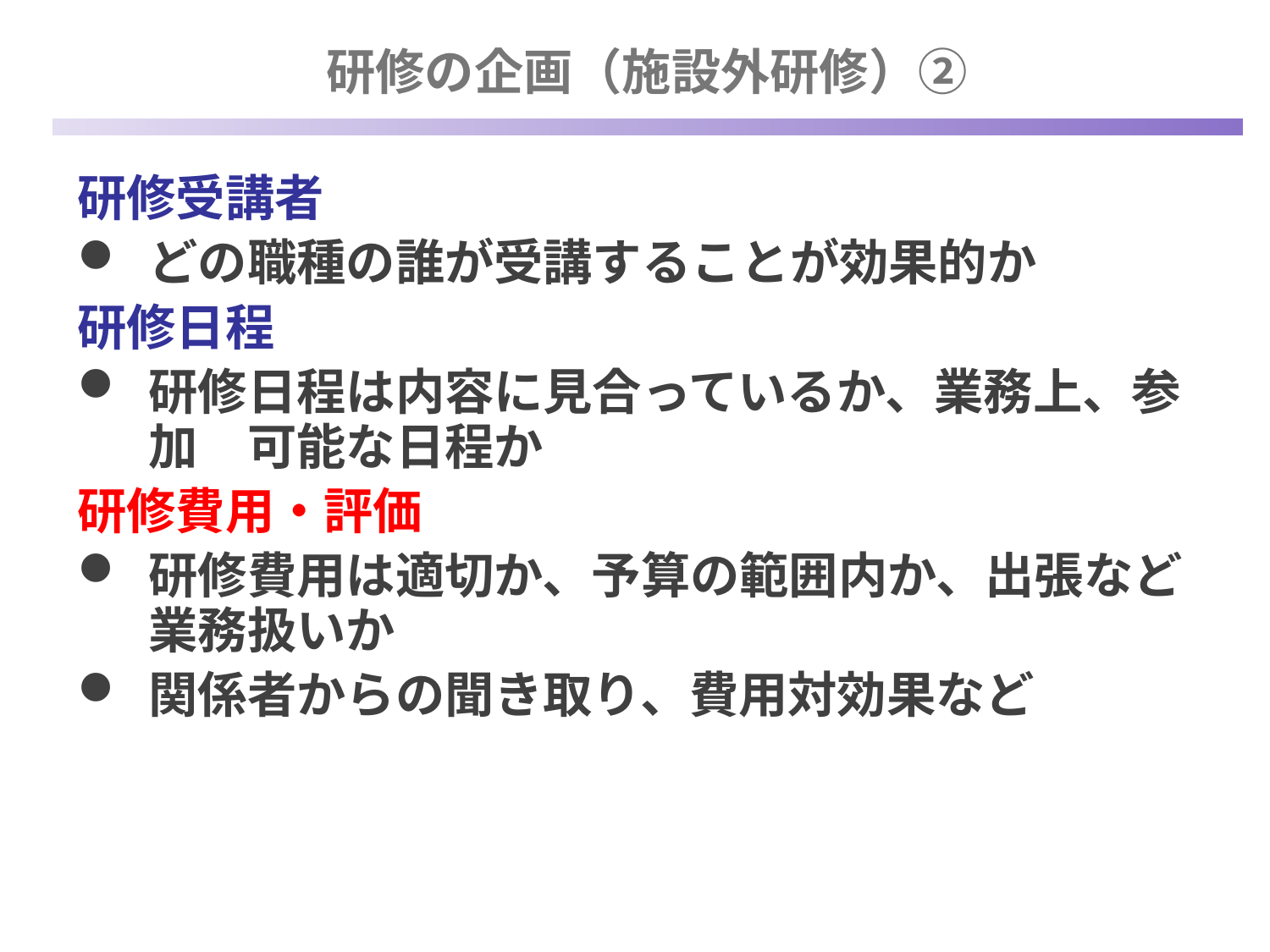

研修の企画（施設外研修）②

研修受講者
どの職種の誰が受講することが効果的か
研修日程
研修日程は内容に見合っているか、業務上、参加　可能な日程か
研修費用・評価
研修費用は適切か、予算の範囲内か、出張など業務扱いか
関係者からの聞き取り、費用対効果など